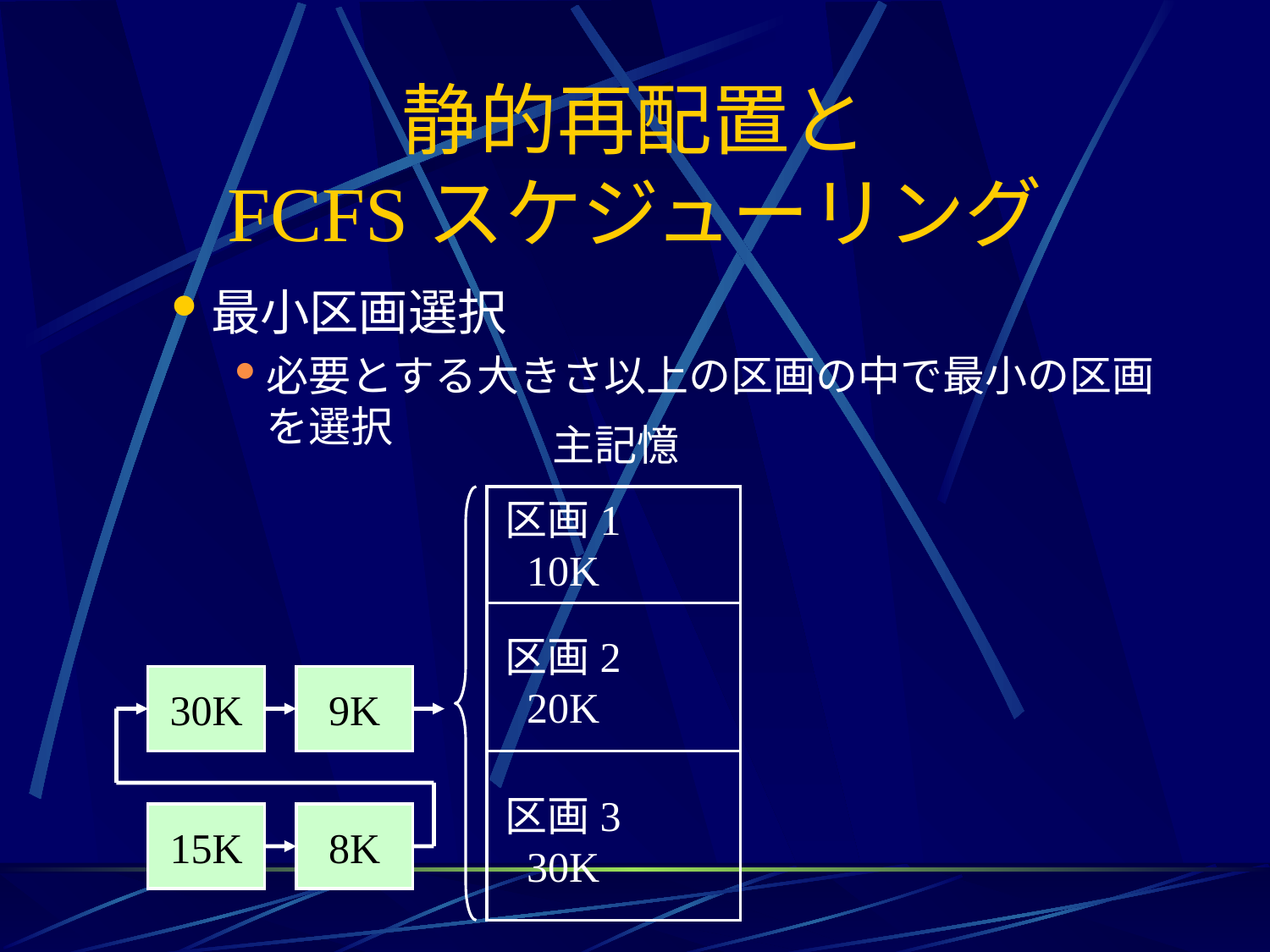

# 静的再配置と FCFSスケジューリング
最小区画選択
必要とする大きさ以上の区画の中で最小の区画を選択
主記憶

区画1
10K

区画2
20K
30K

9K

8K

区画3
30K
15K